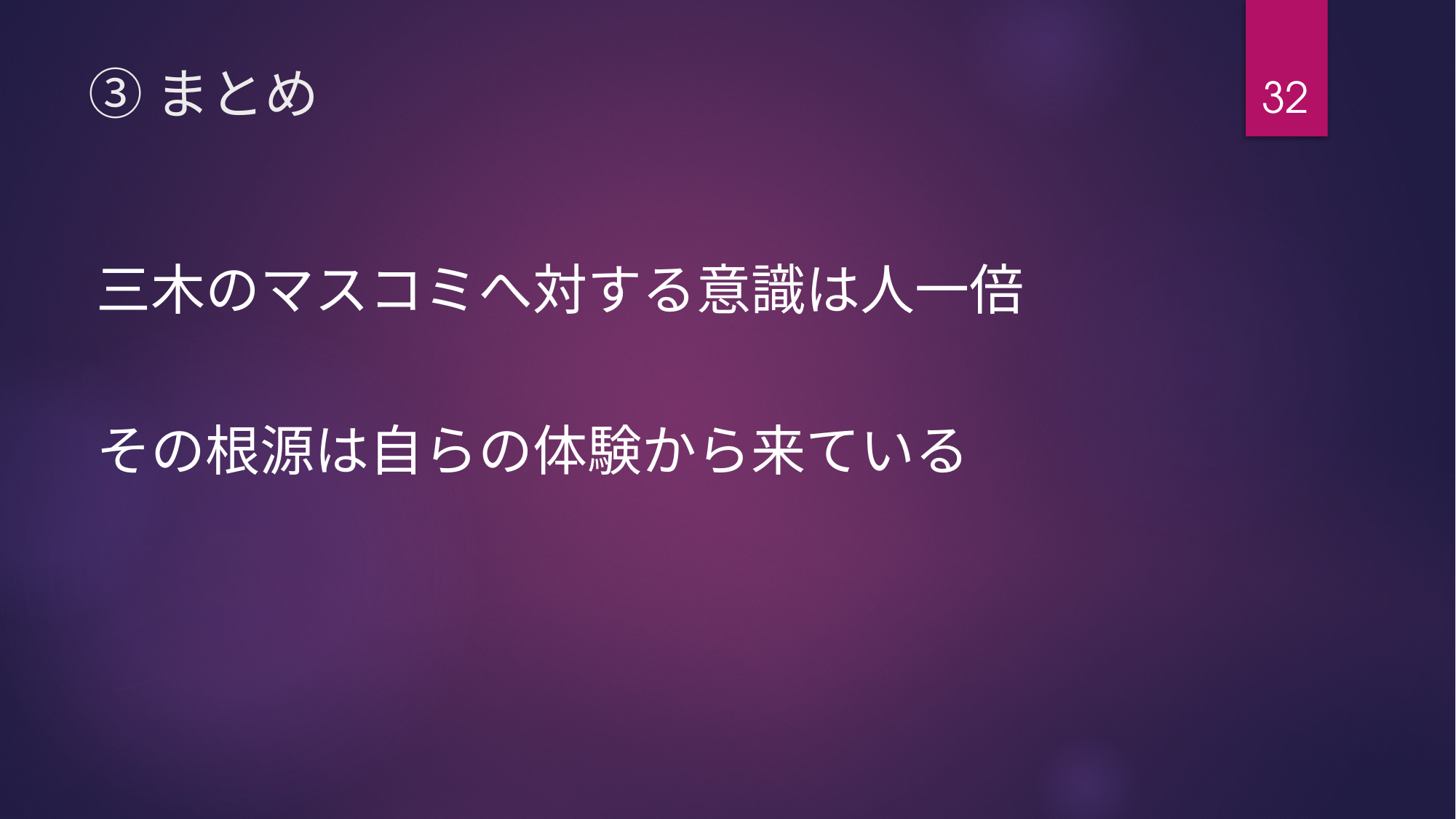

32
# ③まとめ

三木のマスコミへ対する意識は人一倍

その根源は自らの体験から来ている